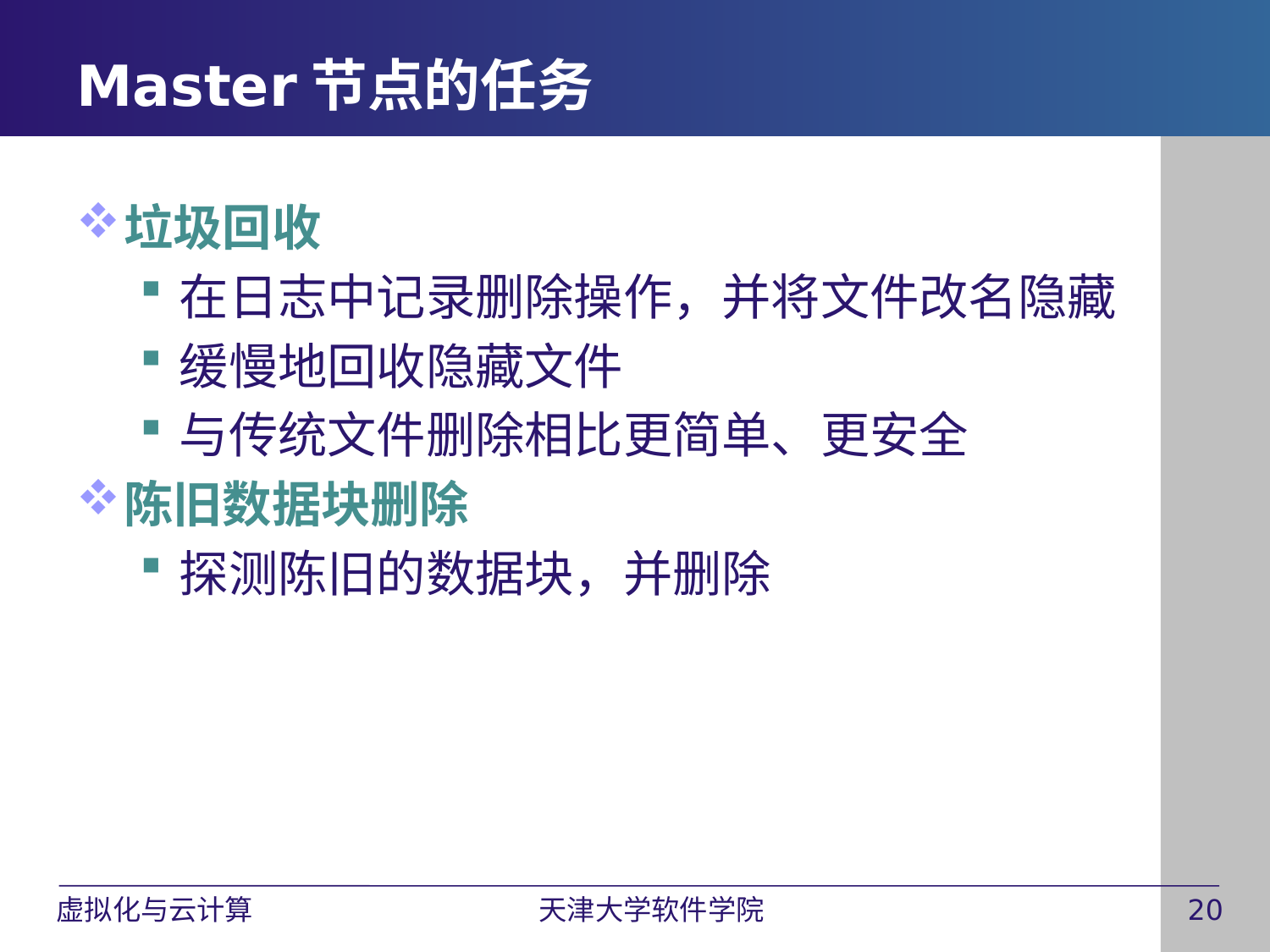

# Master节点的任务
垃圾回收
在日志中记录删除操作，并将文件改名隐藏
缓慢地回收隐藏文件
与传统文件删除相比更简单、更安全
陈旧数据块删除
探测陈旧的数据块，并删除